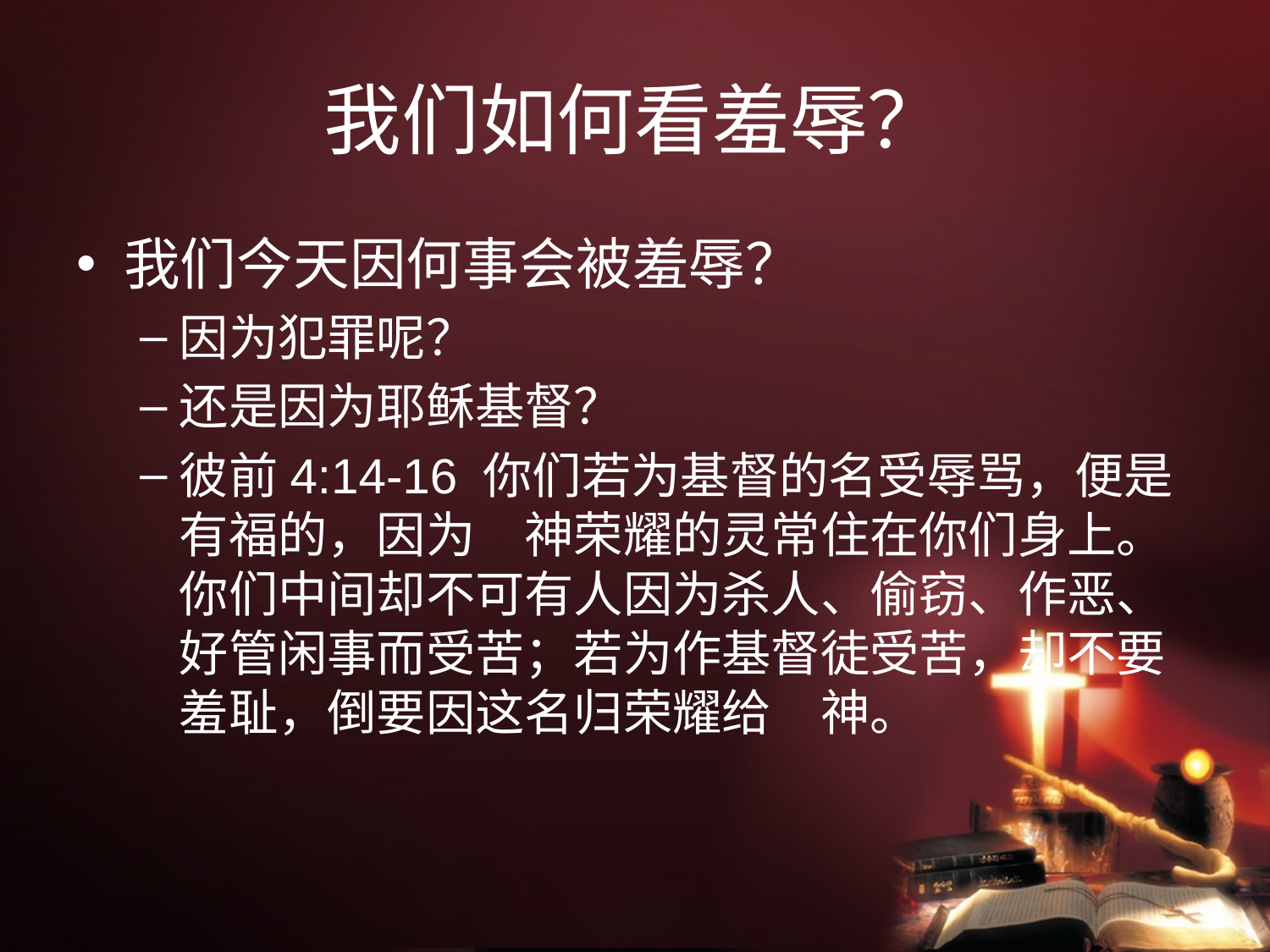

# 我们如何看羞辱？
我们今天因何事会被羞辱？
因为犯罪呢？
还是因为耶稣基督？
彼前4:14-16 你们若为基督的名受辱骂，便是有福的，因为　神荣耀的灵常住在你们身上。你们中间却不可有人因为杀人、偷窃、作恶、好管闲事而受苦；若为作基督徒受苦，却不要羞耻，倒要因这名归荣耀给　神。